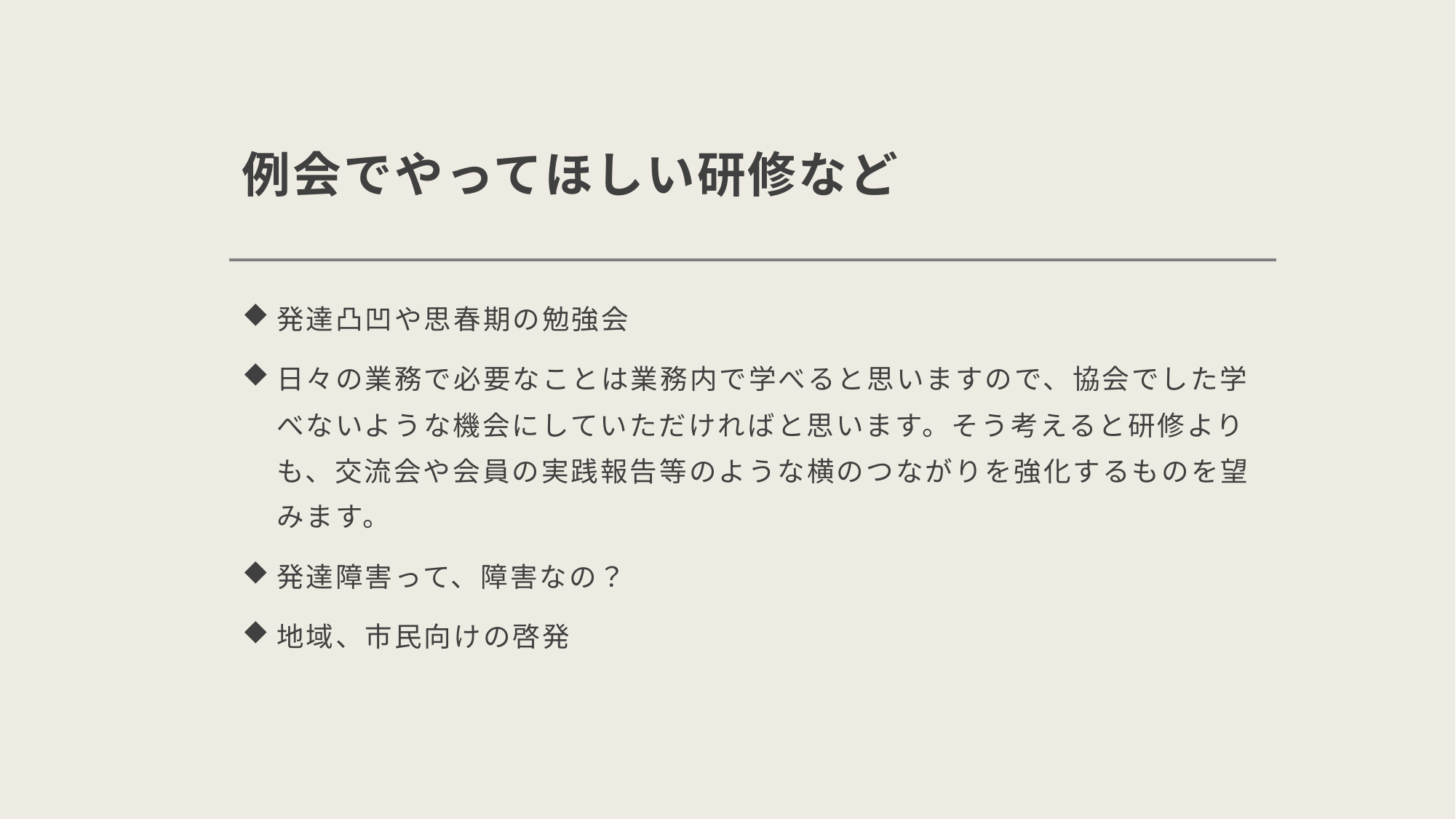

# 例会でやってほしい研修など
発達凸凹や思春期の勉強会
日々の業務で必要なことは業務内で学べると思いますので、協会でした学べないような機会にしていただければと思います。そう考えると研修よりも、交流会や会員の実践報告等のような横のつながりを強化するものを望みます。
発達障害って、障害なの？
地域、市民向けの啓発